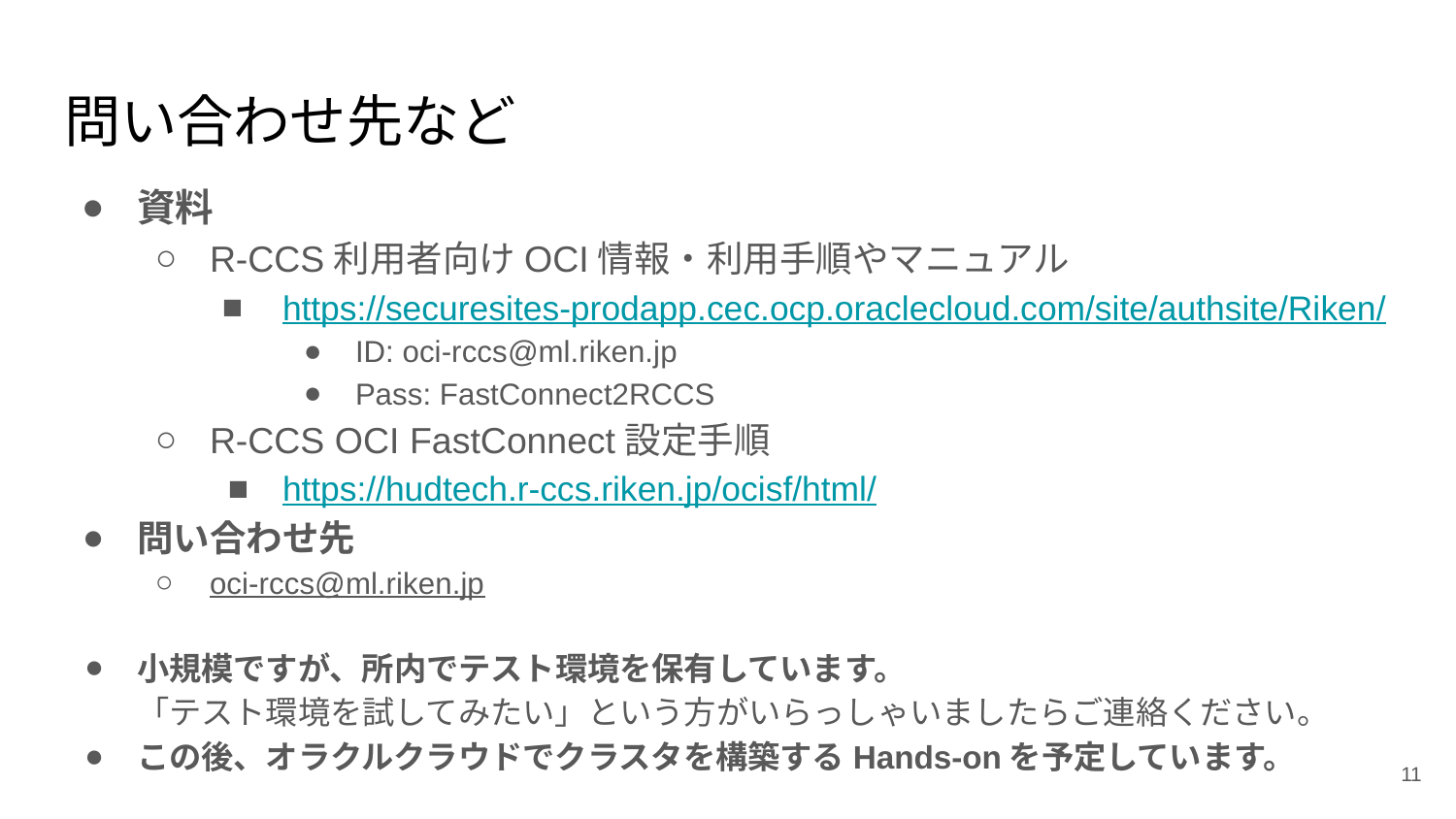

# 問い合わせ先など
資料
R-CCS利用者向けOCI情報・利用手順やマニュアル
https://securesites-prodapp.cec.ocp.oraclecloud.com/site/authsite/Riken/
ID: oci-rccs@ml.riken.jp
Pass: FastConnect2RCCS
R-CCS OCI FastConnect設定手順
https://hudtech.r-ccs.riken.jp/ocisf/html/
問い合わせ先
oci-rccs@ml.riken.jp
小規模ですが、所内でテスト環境を保有しています。
「テスト環境を試してみたい」という方がいらっしゃいましたらご連絡ください。
この後、オラクルクラウドでクラスタを構築するHands-onを予定しています。
11